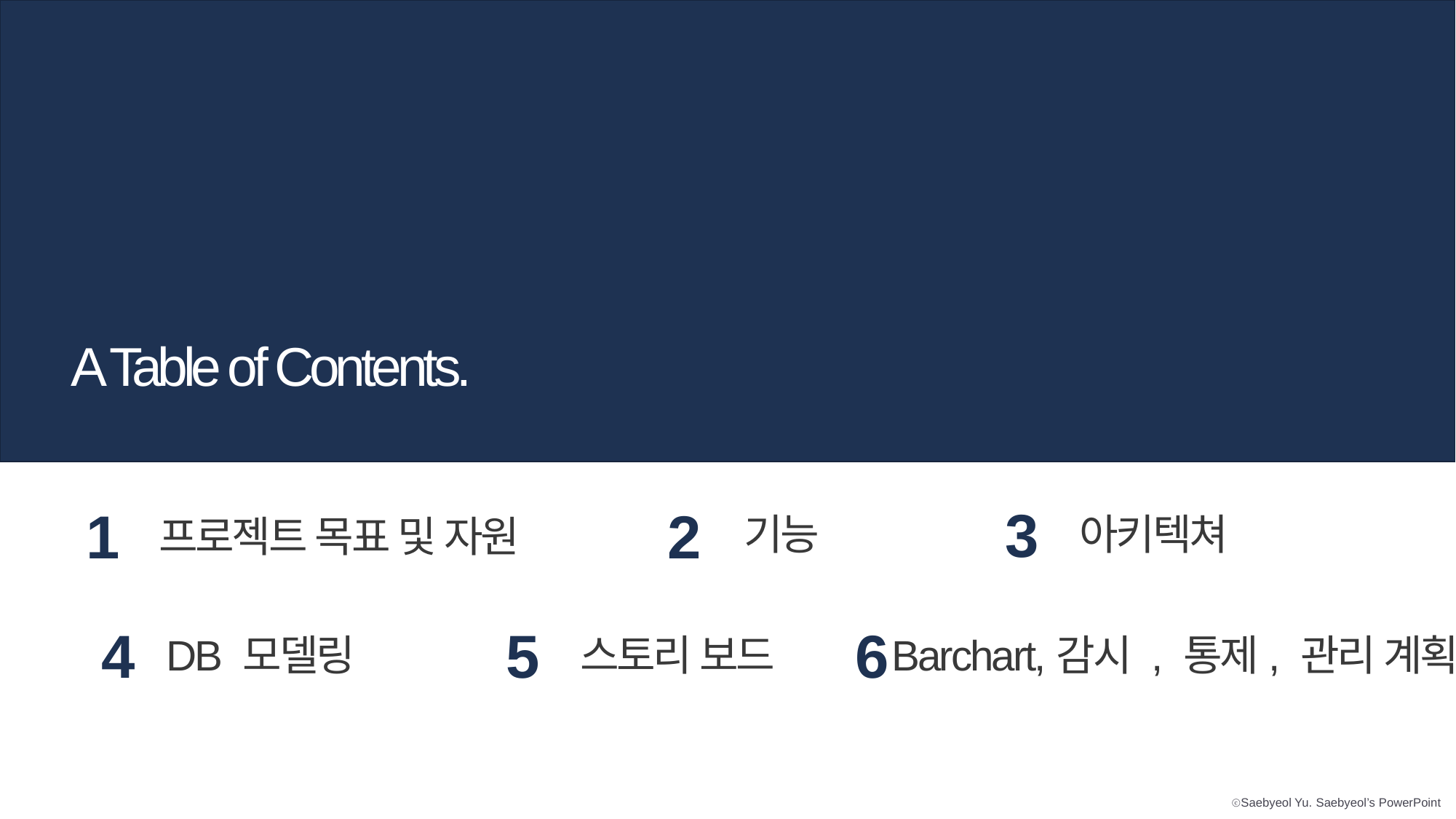

A Table of Contents.
3
아키텍쳐
2
기능
1
프로젝트 목표 및 자원
4
DB 모델링
6
Barchart,감시 , 통제, 관리 계획
5
스토리 보드